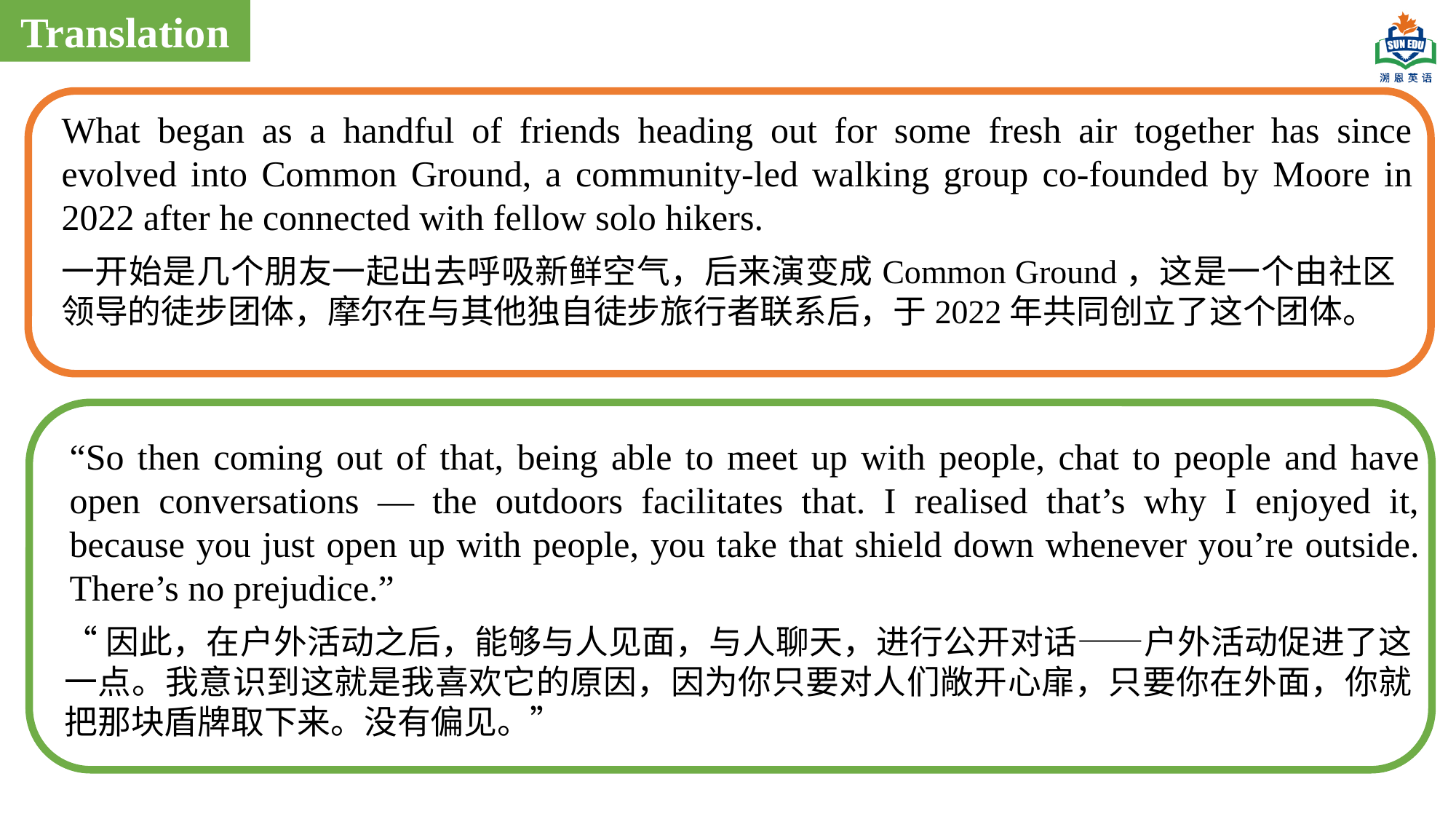

Translation

What began as a handful of friends heading out for some fresh air together has since evolved into Common Ground, a community-led walking group co-founded by Moore in 2022 after he connected with fellow solo hikers.
一开始是几个朋友一起出去呼吸新鲜空气，后来演变成Common Ground，这是一个由社区领导的徒步团体，摩尔在与其他独自徒步旅行者联系后，于2022年共同创立了这个团体。

“So then coming out of that, being able to meet up with people, chat to people and have open conversations — the outdoors facilitates that. I realised that’s why I enjoyed it, because you just open up with people, you take that shield down whenever you’re outside. There’s no prejudice.”
“因此，在户外活动之后，能够与人见面，与人聊天，进行公开对话——户外活动促进了这一点。我意识到这就是我喜欢它的原因，因为你只要对人们敞开心扉，只要你在外面，你就把那块盾牌取下来。没有偏见。”